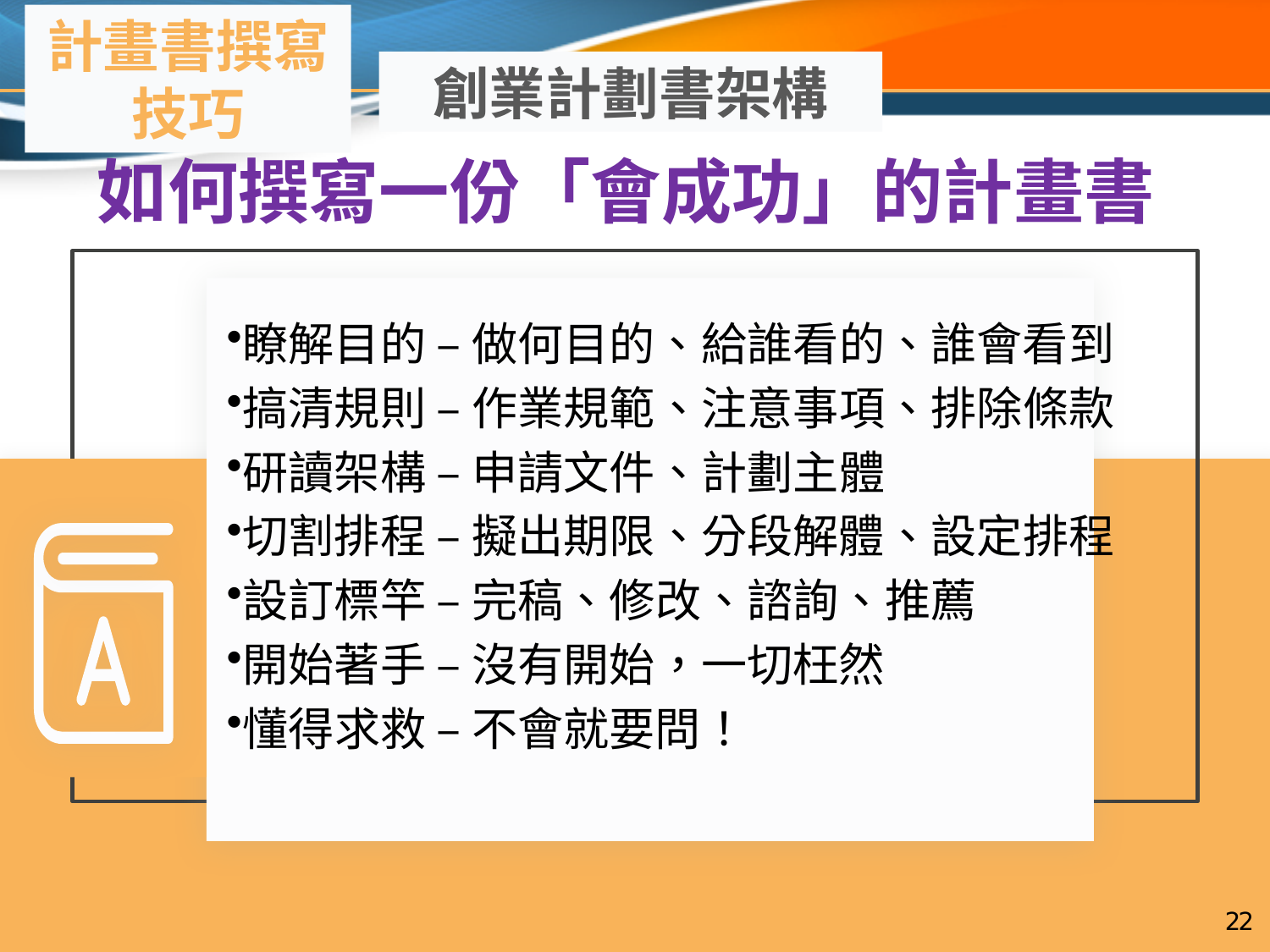

計畫書撰寫技巧
創業計劃書架構
如何撰寫一份「會成功」的計畫書

瞭解目的 – 做何目的、給誰看的、誰會看到
搞清規則 – 作業規範、注意事項、排除條款
研讀架構 – 申請文件、計劃主體
切割排程 – 擬出期限、分段解體、設定排程
設訂標竿 – 完稿、修改、諮詢、推薦
開始著手 – 沒有開始，一切枉然
懂得求救 – 不會就要問！

22